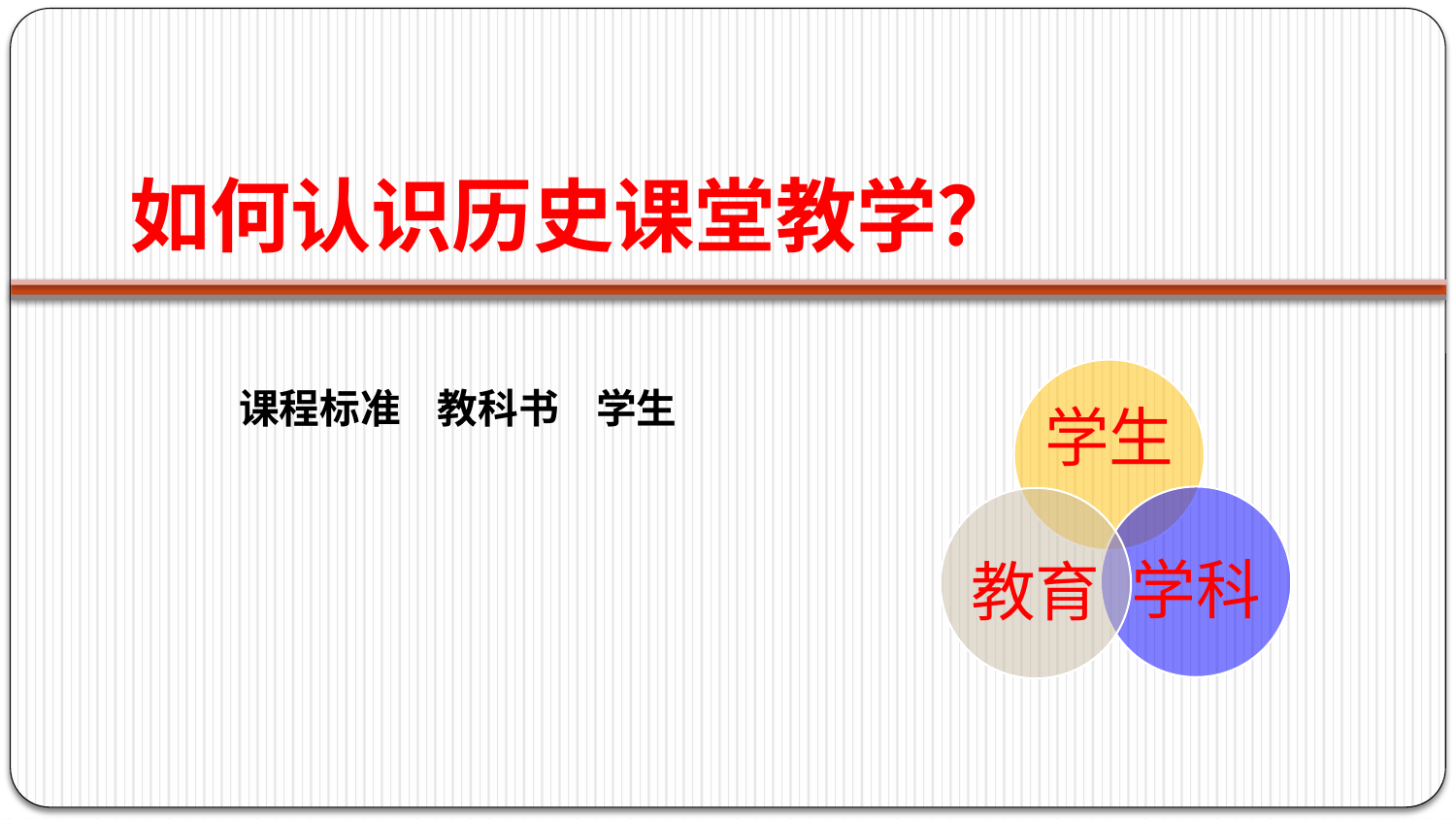

# 如何认识历史课堂教学？
学生
学科
教育
课程标准    教科书    学生